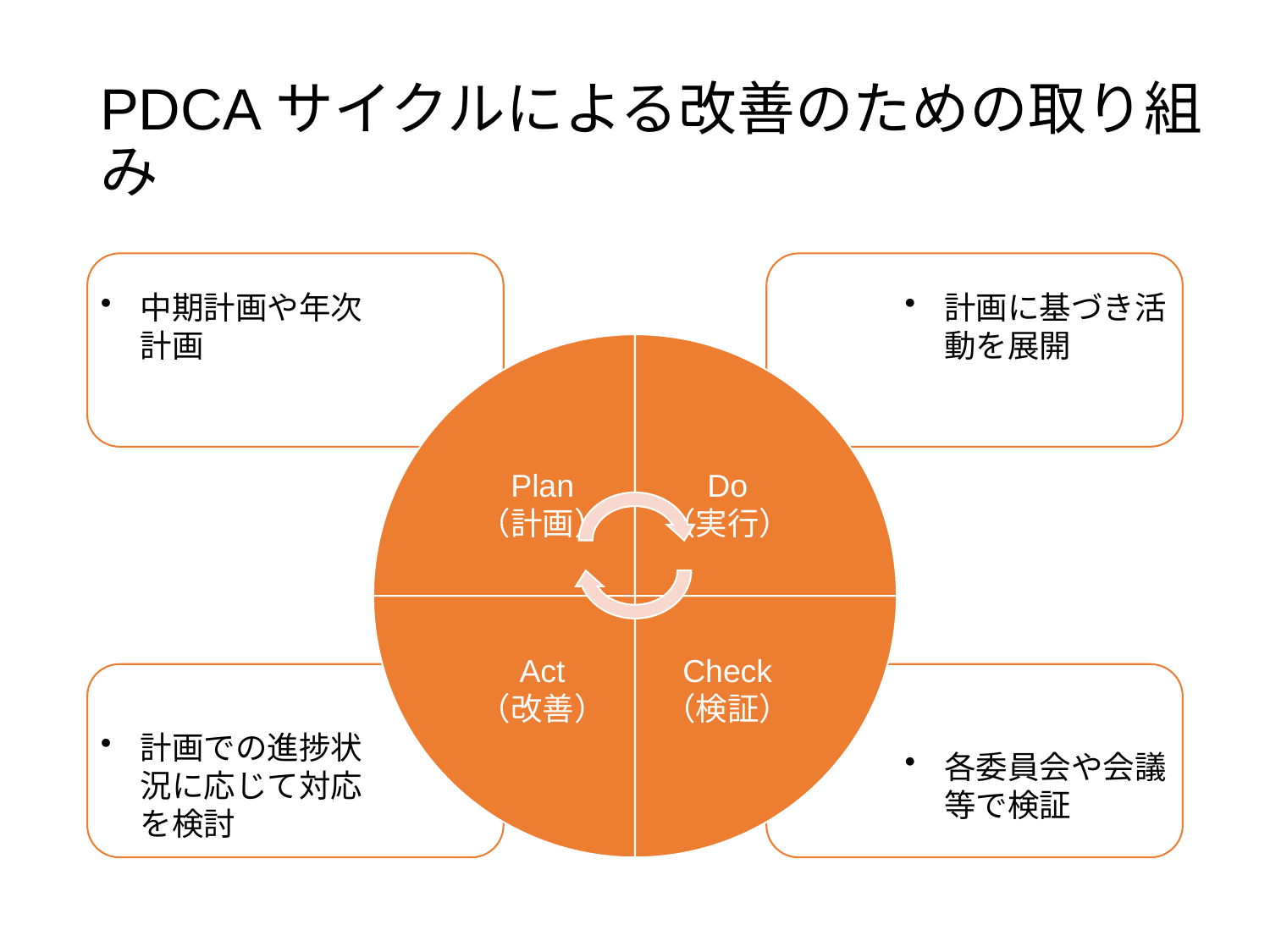

# PDCAサイクルによる改善のための取り組み
Plan
（計画）
中期計画や年次計画
Do
（実行）
計画に基づき活動を展開
Check
（検証）
各委員会や会議等で検証
Act
（改善）
計画での進捗状況に応じて対応を検討